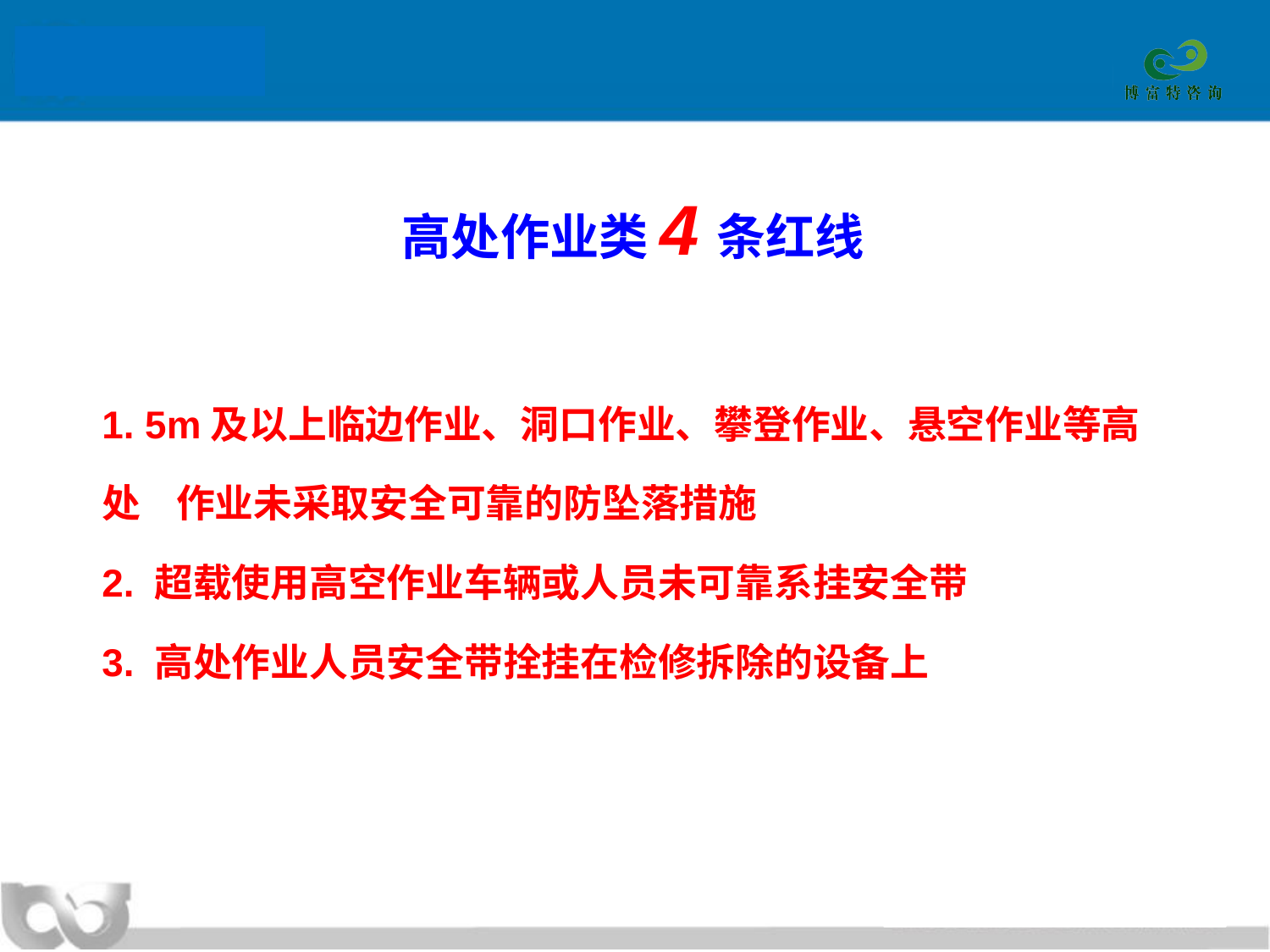

高处作业类4条红线
# 1. 5m及以上临边作业、洞口作业、攀登作业、悬空作业等高处    作业未采取安全可靠的防坠落措施 2. 超载使用高空作业车辆或人员未可靠系挂安全带 3. 高处作业人员安全带拴挂在检修拆除的设备上